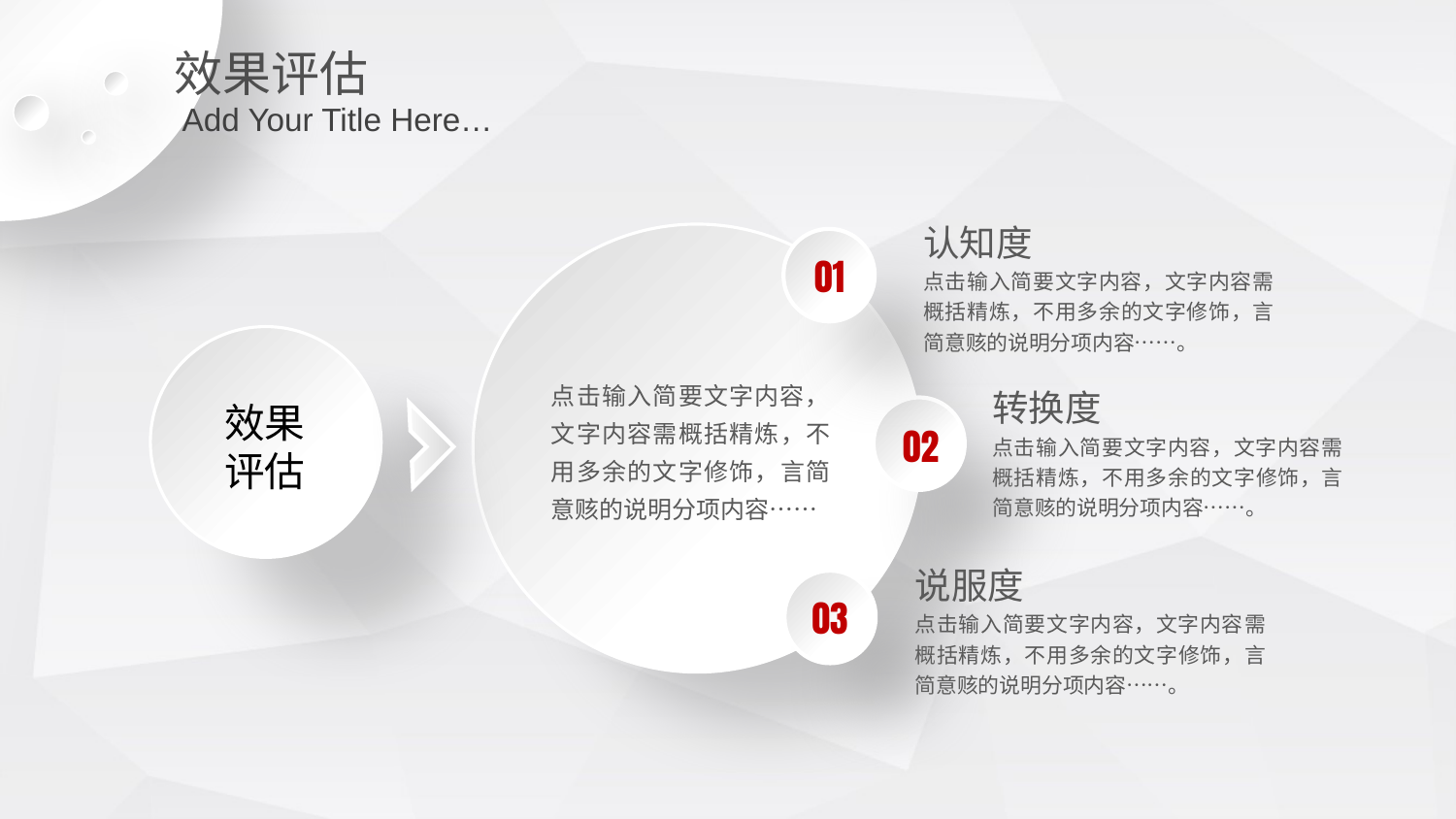

效果评估

Add Your Title Here…

认知度
点击输入简要文字内容，文字内容需概括精炼，不用多余的文字修饰，言简意赅的说明分项内容……。
01

点击输入简要文字内容，文字内容需概括精炼，不用多余的文字修饰，言简意赅的说明分项内容……
效果
评估

转换度
点击输入简要文字内容，文字内容需概括精炼，不用多余的文字修饰，言简意赅的说明分项内容……。

02

说服度
点击输入简要文字内容，文字内容需概括精炼，不用多余的文字修饰，言简意赅的说明分项内容……。
03